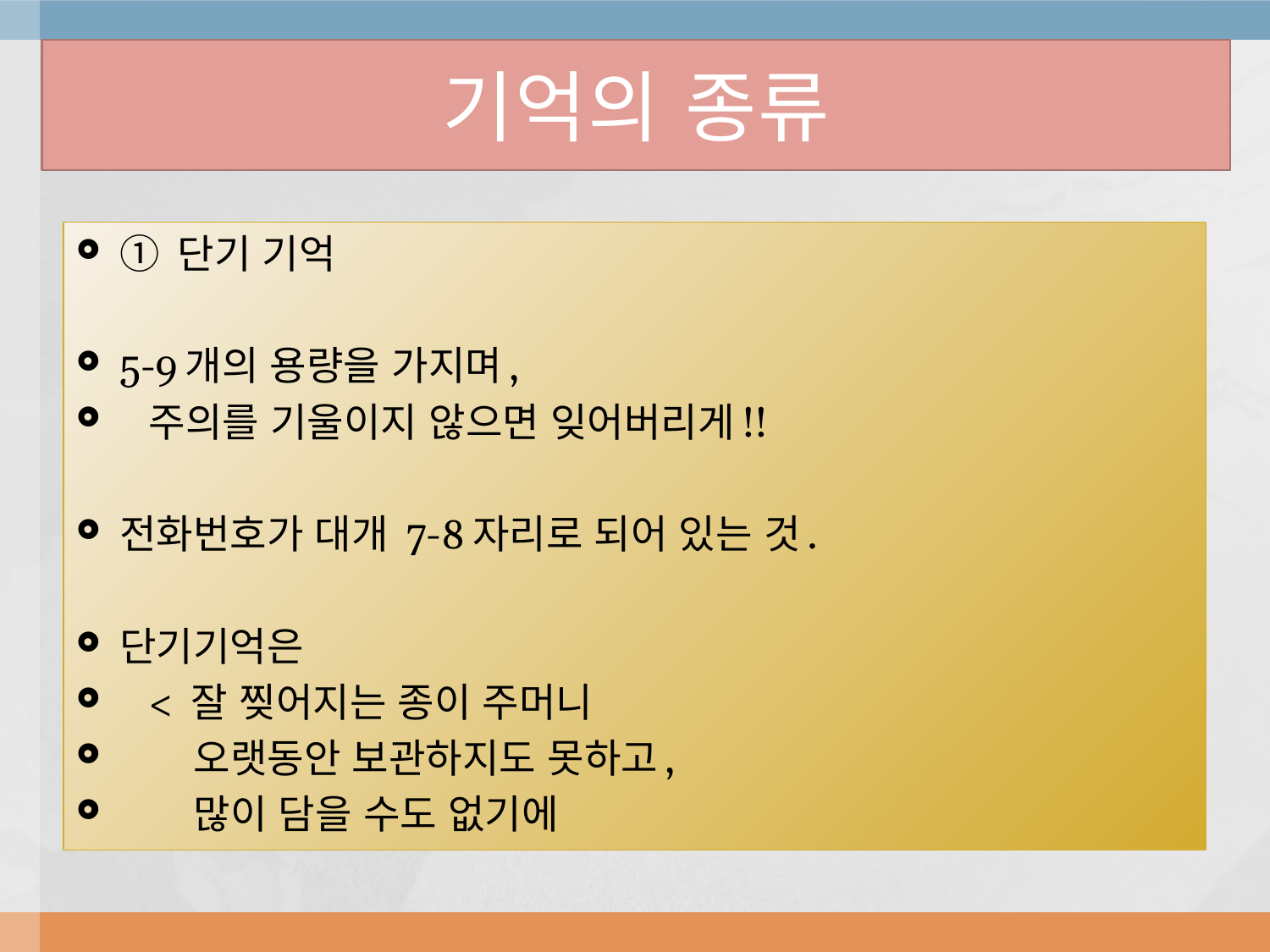

# 기억의 종류
① 단기 기억

5-9개의 용량을 가지며,
  주의를 기울이지 않으면 잊어버리게!!

전화번호가 대개 7-8자리로 되어 있는 것.

단기기억은
   < 잘 찢어지는 종이 주머니
      오랫동안 보관하지도 못하고,
      많이 담을 수도 없기에